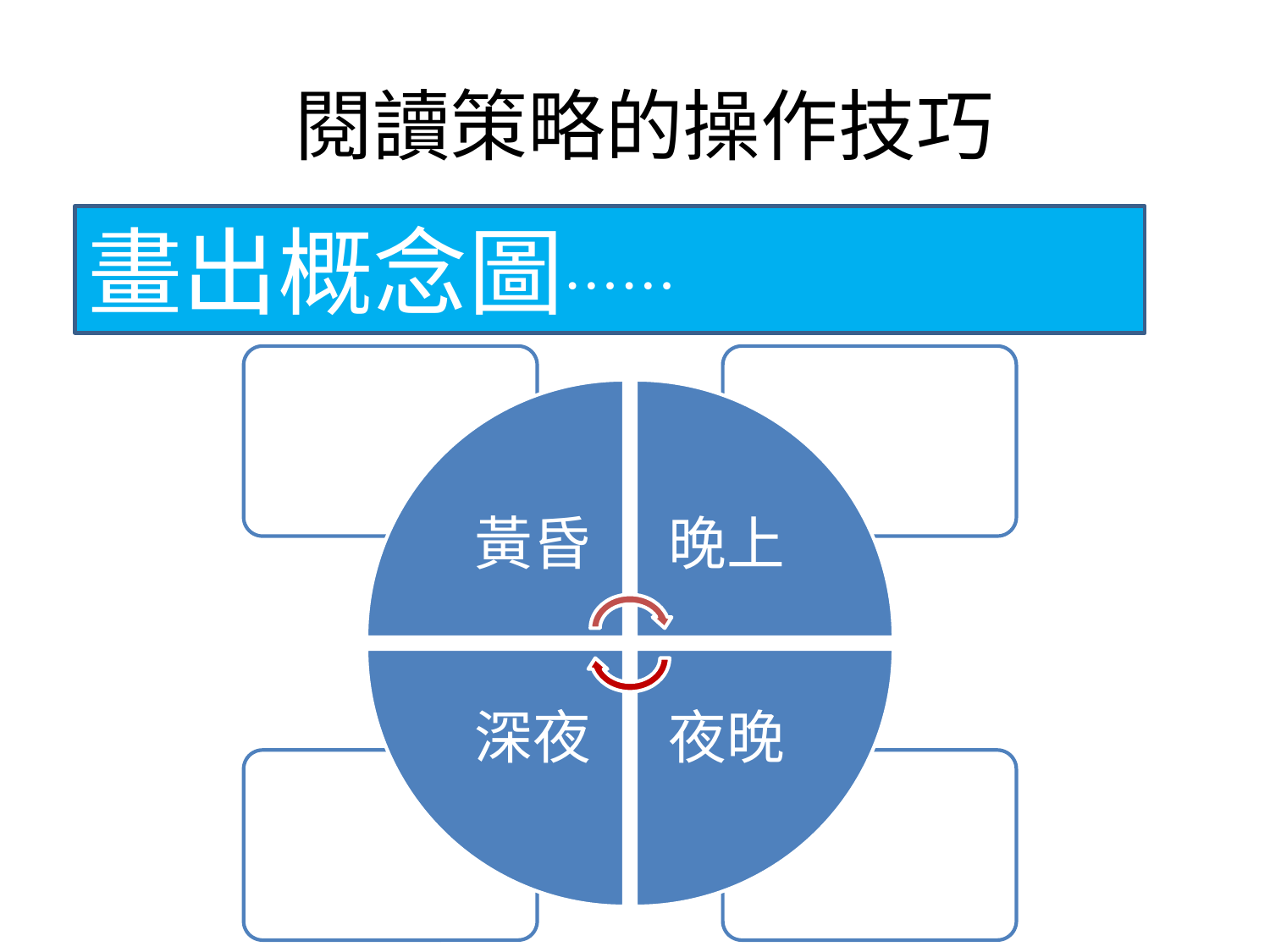

# 閱讀策略的操作技巧
畫出概念圖……

黃昏
晚上
夜晚
深夜